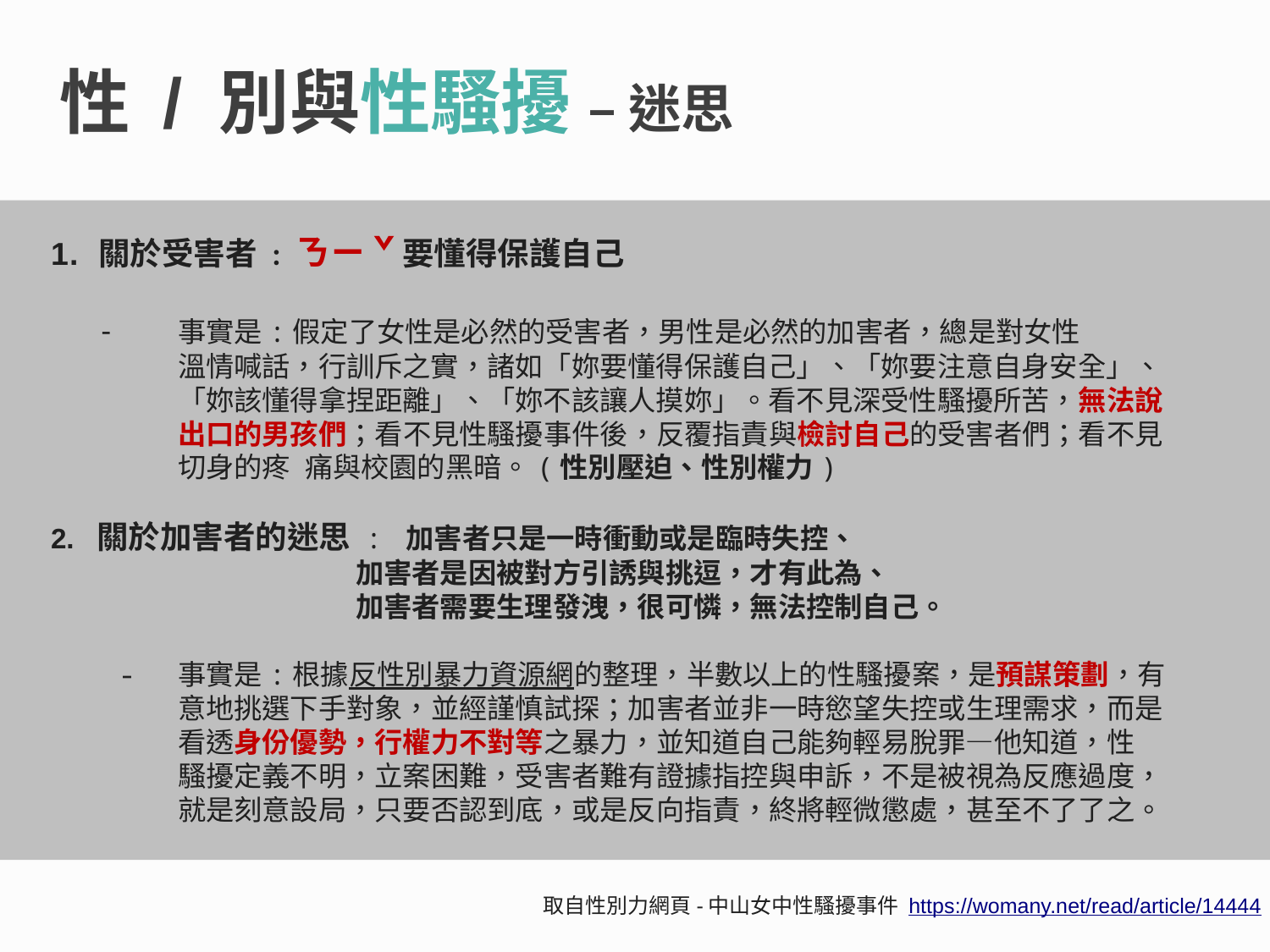

# 性 / 別與性騷擾 – 迷思

關於受害者 : ㄋㄧ ˇ 要懂得保護自己

       - 	事實是:假定了女性是必然的受害者，男性是必然的加害者，總是對女性	溫情喊話，行訓斥之實，諸如「妳要懂得保護自己」、「妳要注意自身安全」、	「妳該懂得拿捏距離」、「妳不該讓人摸妳」。看不見深受性騷擾所苦，無法說	出口的男孩們；看不見性騷擾事件後，反覆指責與檢討自己的受害者們；看不見	切身的疼	痛與校園的黑暗。(性別壓迫、性別權力)

2.  關於加害者的迷思 : 加害者只是一時衝動或是臨時失控、
                                               加害者是因被對方引誘與挑逗，才有此為、
                                               加害者需要生理發洩，很可憐，無法控制自己。

    - 	事實是:根據反性別暴力資源網的整理，半數以上的性騷擾案，是預謀策劃，有	意地挑選下手對象，並經謹慎試探；加害者並非一時慾望失控或生理需求，而是	看透身份優勢，行權力不對等之暴力，並知道自己能夠輕易脫罪—他知道，性	騷擾定義不明，立案困難，受害者難有證據指控與申訴，不是被視為反應過度，	就是刻意設局，只要否認到底，或是反向指責，終將輕微懲處，甚至不了了之。

取自性別力網頁-中山女中性騷擾事件 https://womany.net/read/article/14444